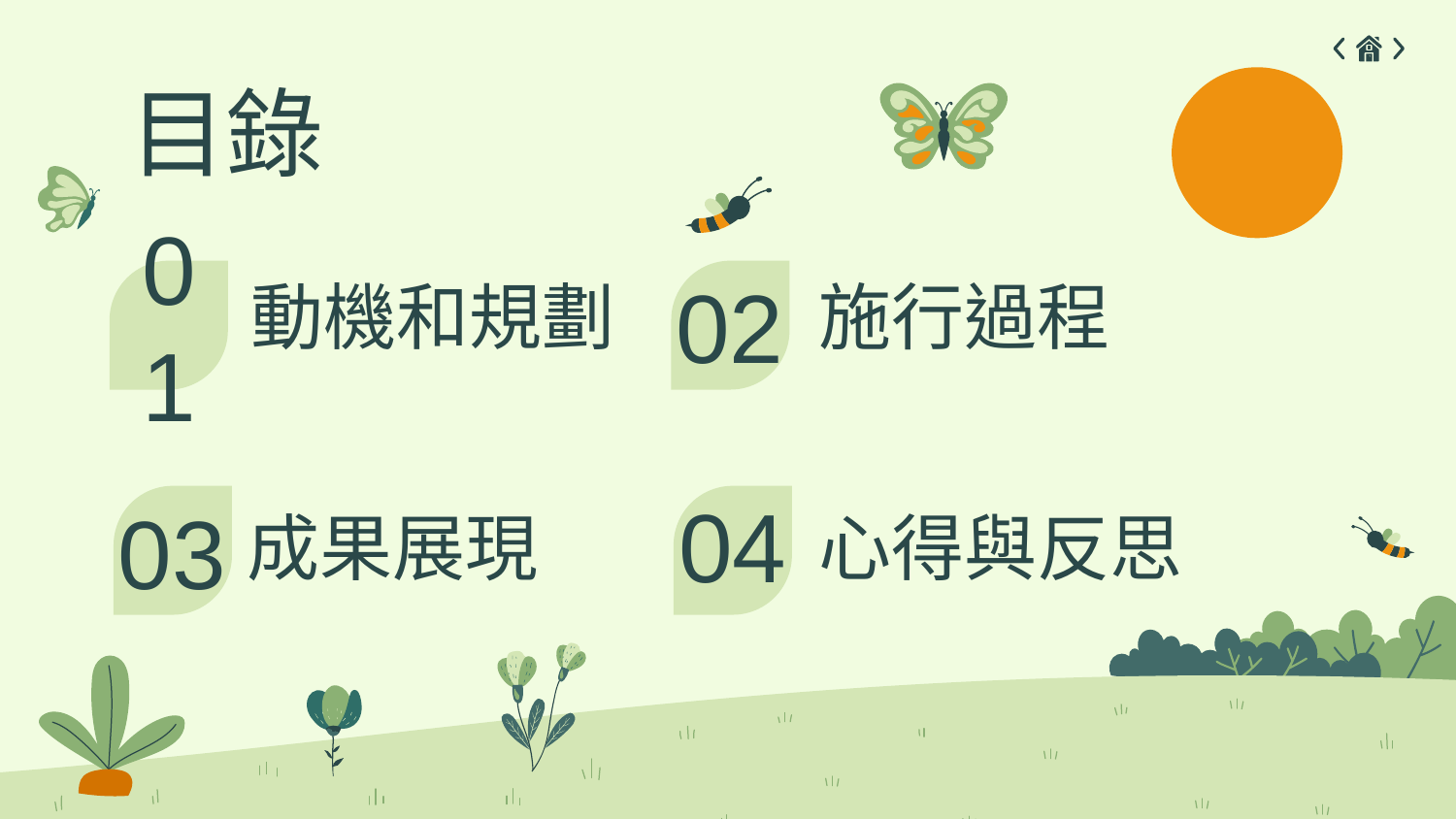

# 目錄

動機和規劃
施行過程
01
02

04
心得與反思
成果展現
03